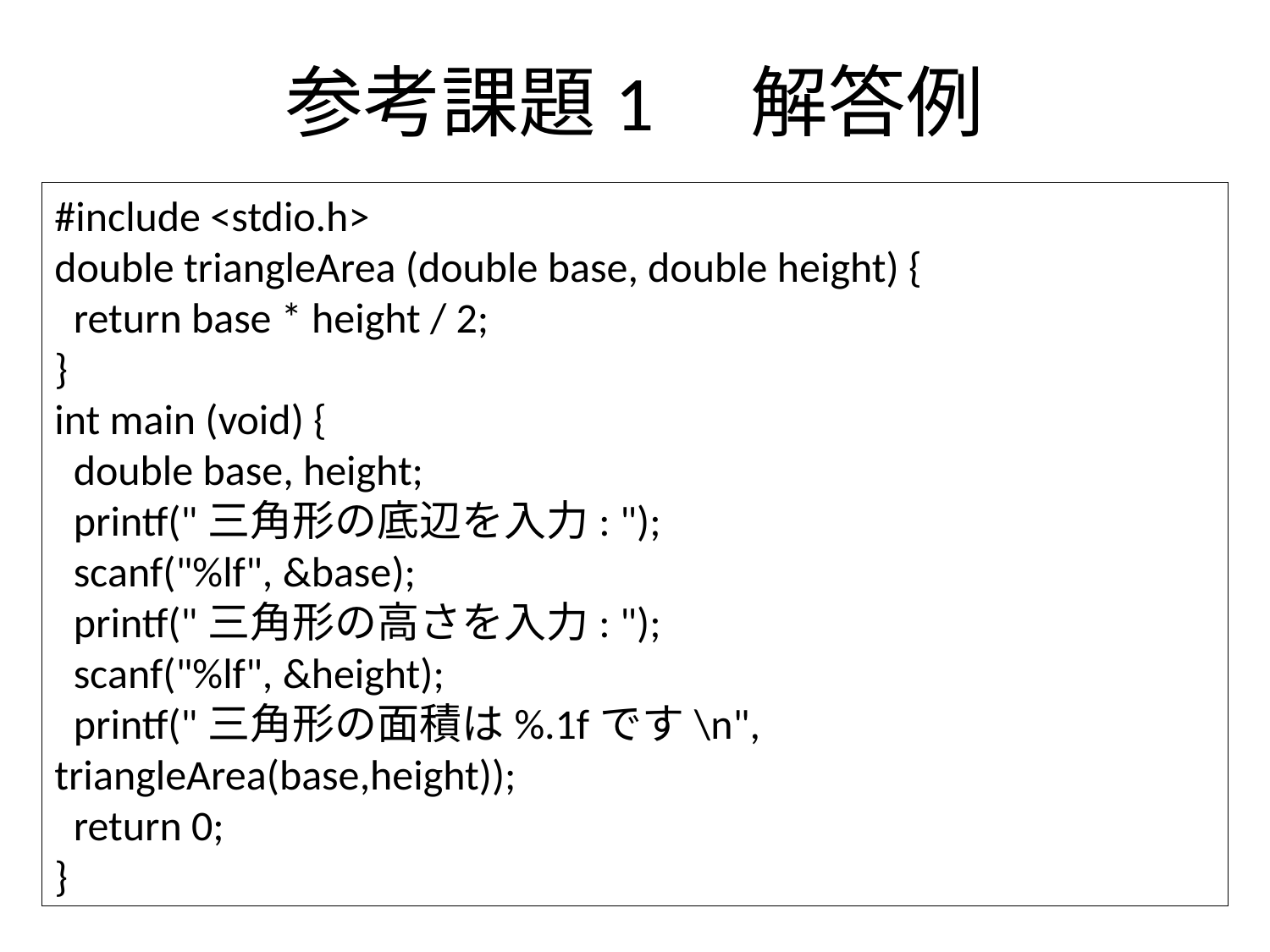

# 参考課題1　解答例
#include <stdio.h>
double triangleArea (double base, double height) {
  return base * height / 2;
}
int main (void) {
  double base, height;
  printf("三角形の底辺を入力: ");
  scanf("%lf", &base);
  printf("三角形の高さを入力: ");
  scanf("%lf", &height);
  printf("三角形の面積は%.1fです\n", triangleArea(base,height));
  return 0;
}